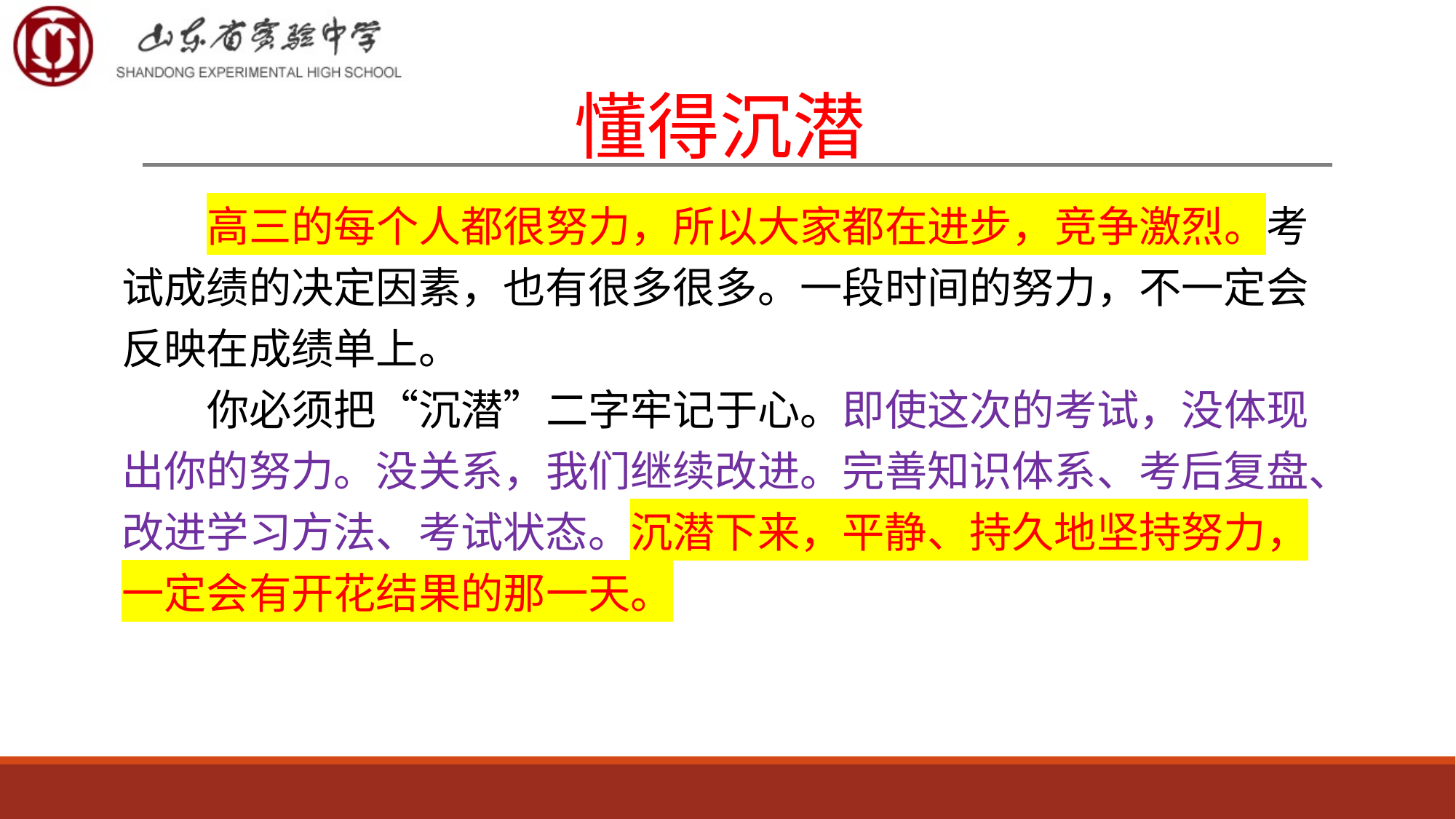

懂得沉潜
高三的每个人都很努力，所以大家都在进步，竞争激烈。考试成绩的决定因素，也有很多很多。一段时间的努力，不一定会反映在成绩单上。
你必须把“沉潜”二字牢记于心。即使这次的考试，没体现出你的努力。没关系，我们继续改进。完善知识体系、考后复盘、改进学习方法、考试状态。沉潜下来，平静、持久地坚持努力，一定会有开花结果的那一天。